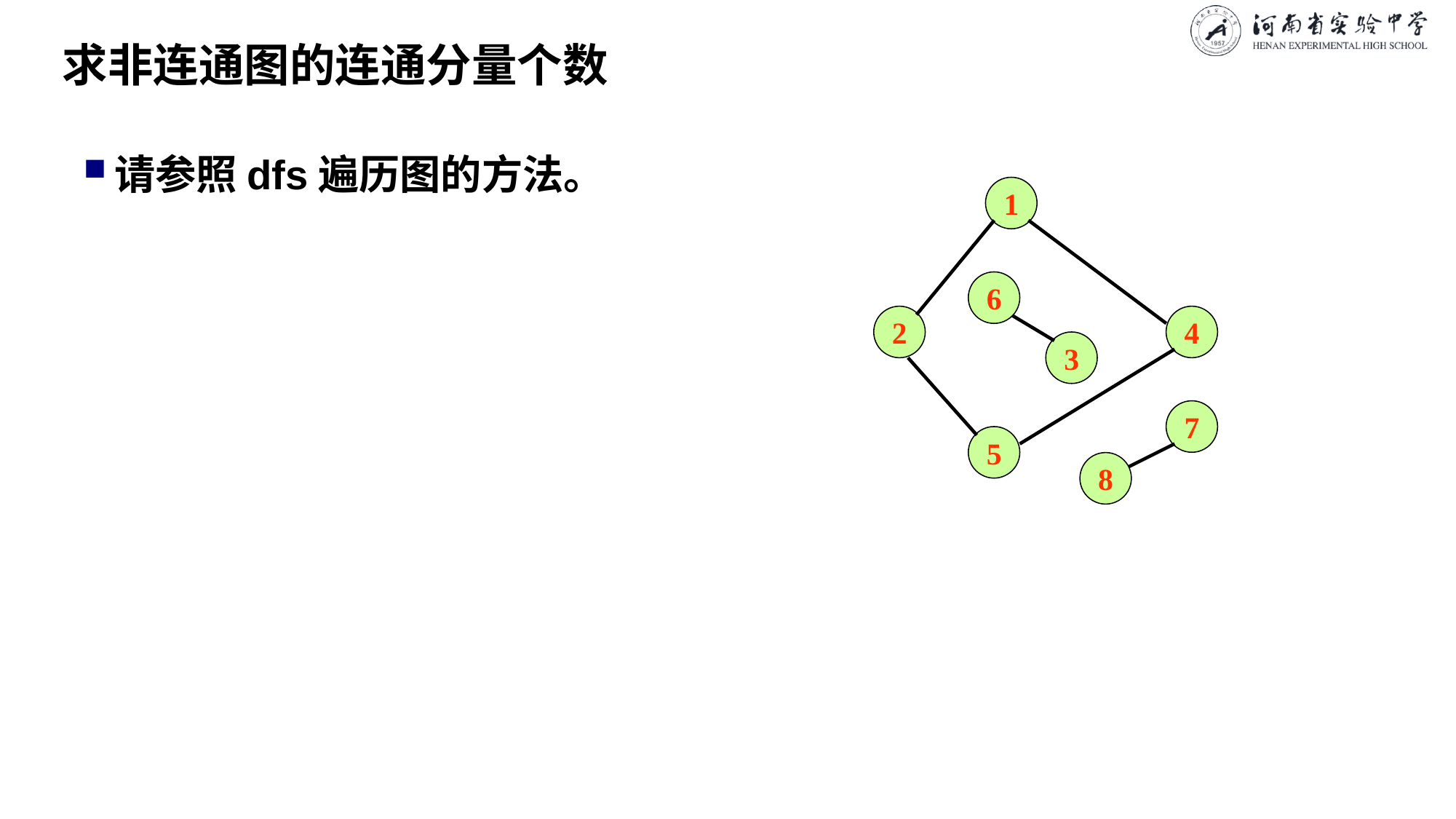

# 求非连通图的连通分量个数
请参照dfs遍历图的方法。
1

6
2
4

3

7
5

8